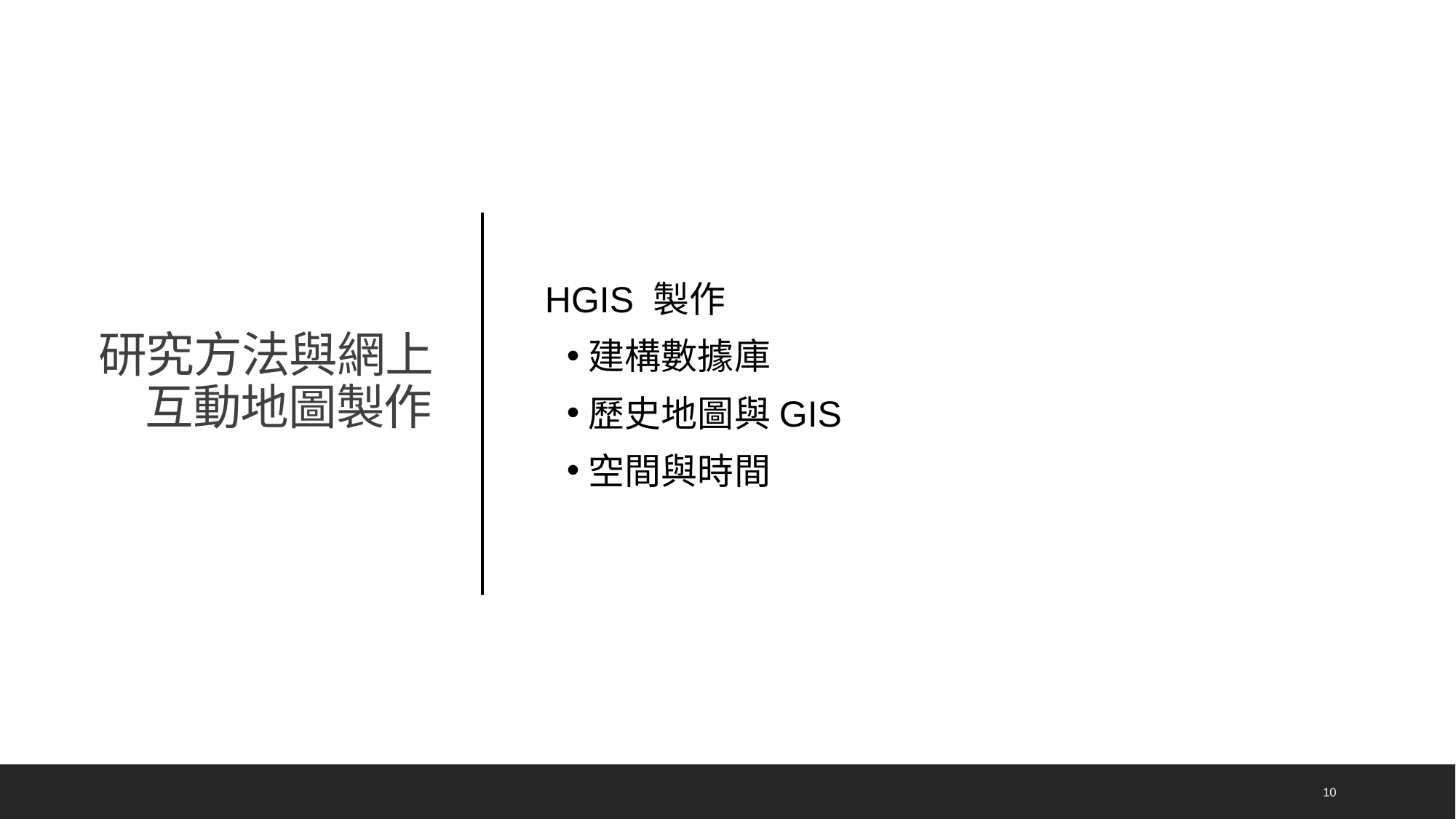

HGIS 製作
建構數據庫
歷史地圖與GIS
空間與時間
# 研究方法與網上互動地圖製作

10